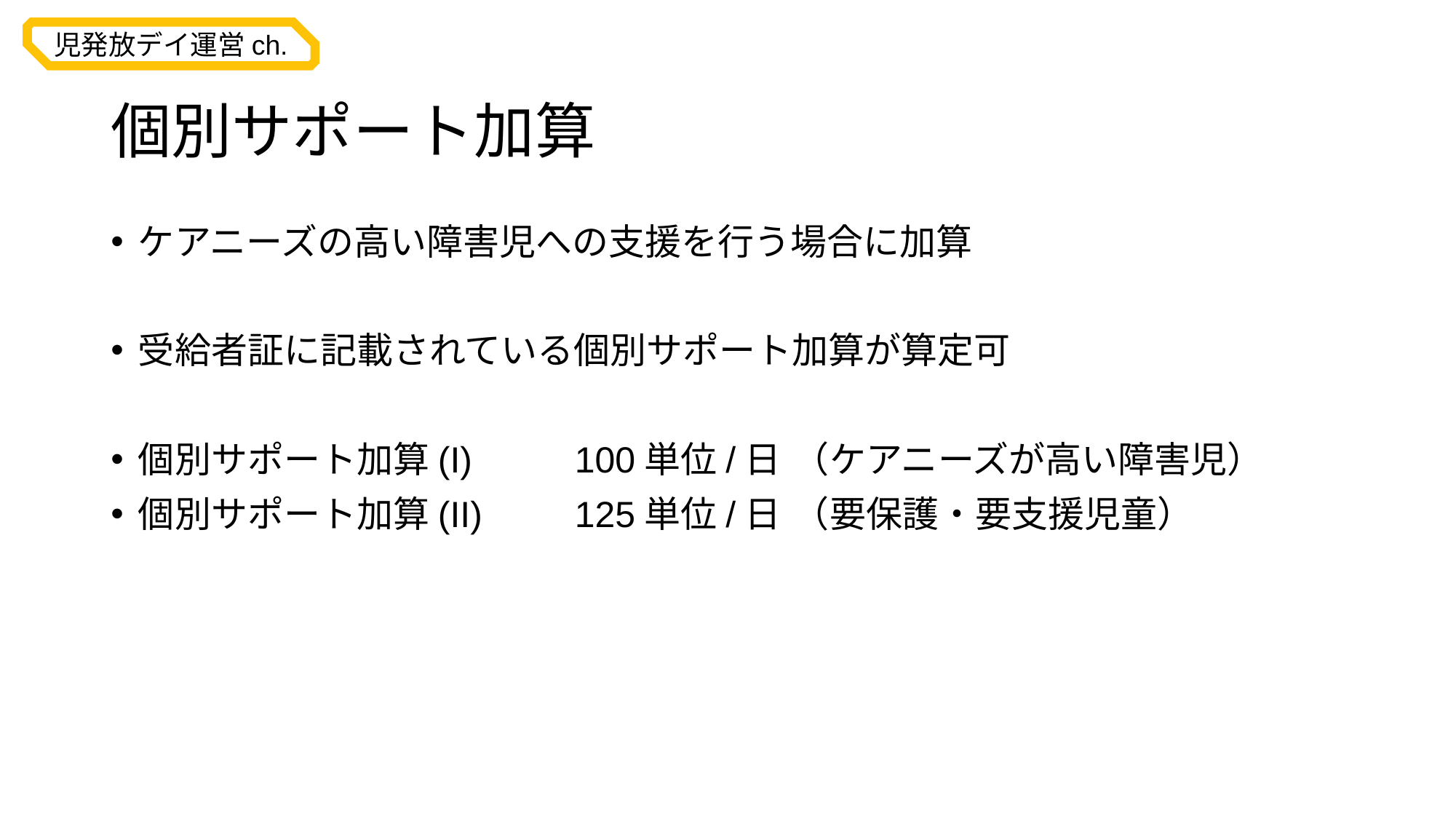

# 個別サポート加算
ケアニーズの高い障害児への支援を行う場合に加算

受給者証に記載されている個別サポート加算が算定可

個別サポート加算(I) 	100単位/日	（ケアニーズが高い障害児）
個別サポート加算(II)	125単位/日	（要保護・要支援児童）